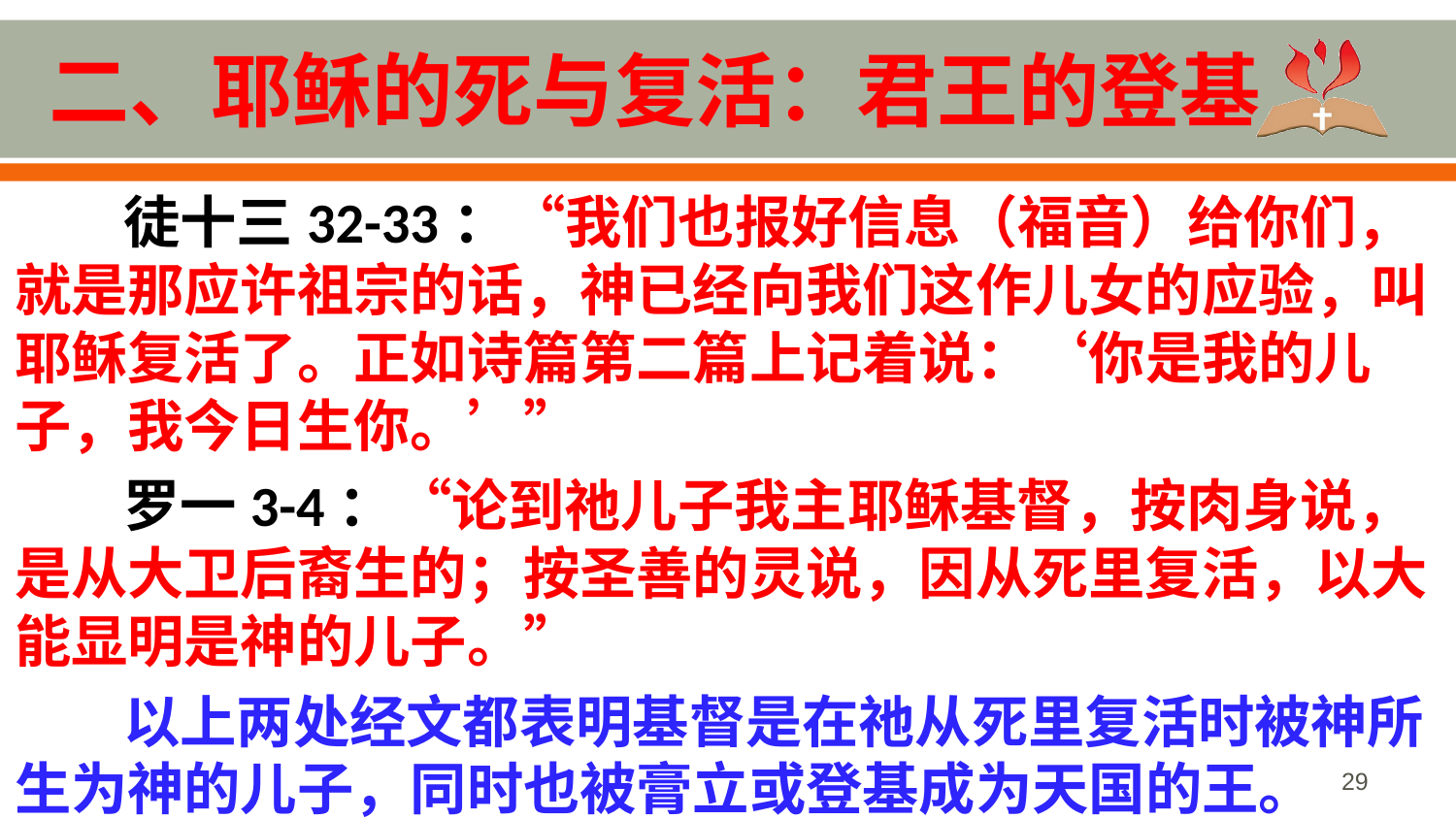

# 二、耶稣的死与复活：君王的登基
徒十三32-33：“我们也报好信息（福音）给你们，就是那应许祖宗的话，神已经向我们这作儿女的应验，叫耶稣复活了。正如诗篇第二篇上记着说：‘你是我的儿子，我今日生你。’”
罗一3-4：“论到祂儿子我主耶稣基督，按肉身说，是从大卫后裔生的；按圣善的灵说，因从死里复活，以大能显明是神的儿子。”
以上两处经文都表明基督是在祂从死里复活时被神所生为神的儿子，同时也被膏立或登基成为天国的王。

29